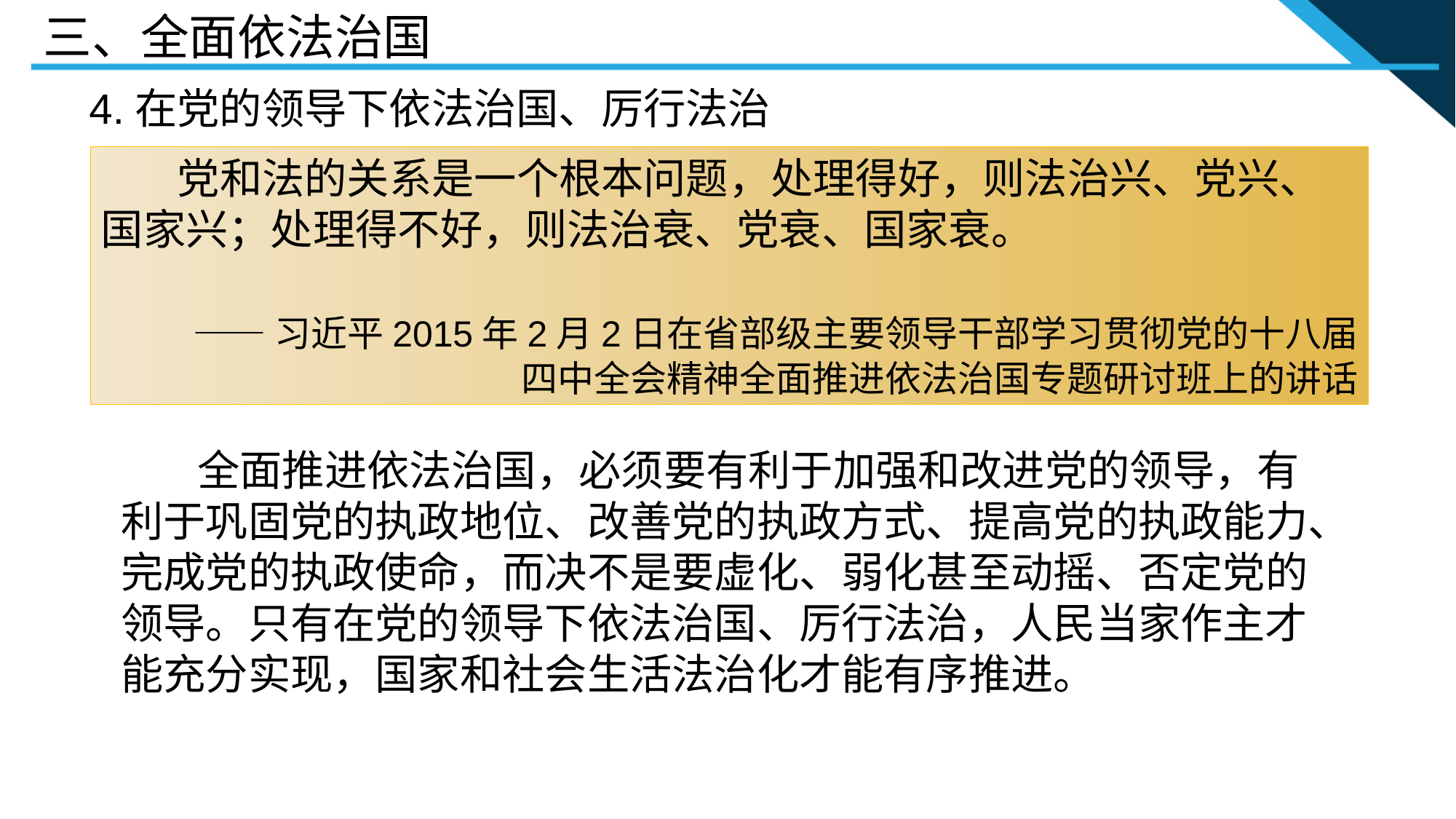

三、全面依法治国
4.在党的领导下依法治国、厉行法治
       党和法的关系是一个根本问题，处理得好，则法治兴、党兴、国家兴；处理得不好，则法治衰、党衰、国家衰。

         ——习近平2015年2月2日在省部级主要领导干部学习贯彻党的十八届四中全会精神全面推进依法治国专题研讨班上的讲话
       全面推进依法治国，必须要有利于加强和改进党的领导，有利于巩固党的执政地位、改善党的执政方式、提高党的执政能力、完成党的执政使命，而决不是要虚化、弱化甚至动摇、否定党的领导。只有在党的领导下依法治国、厉行法治，人民当家作主才能充分实现，国家和社会生活法治化才能有序推进。